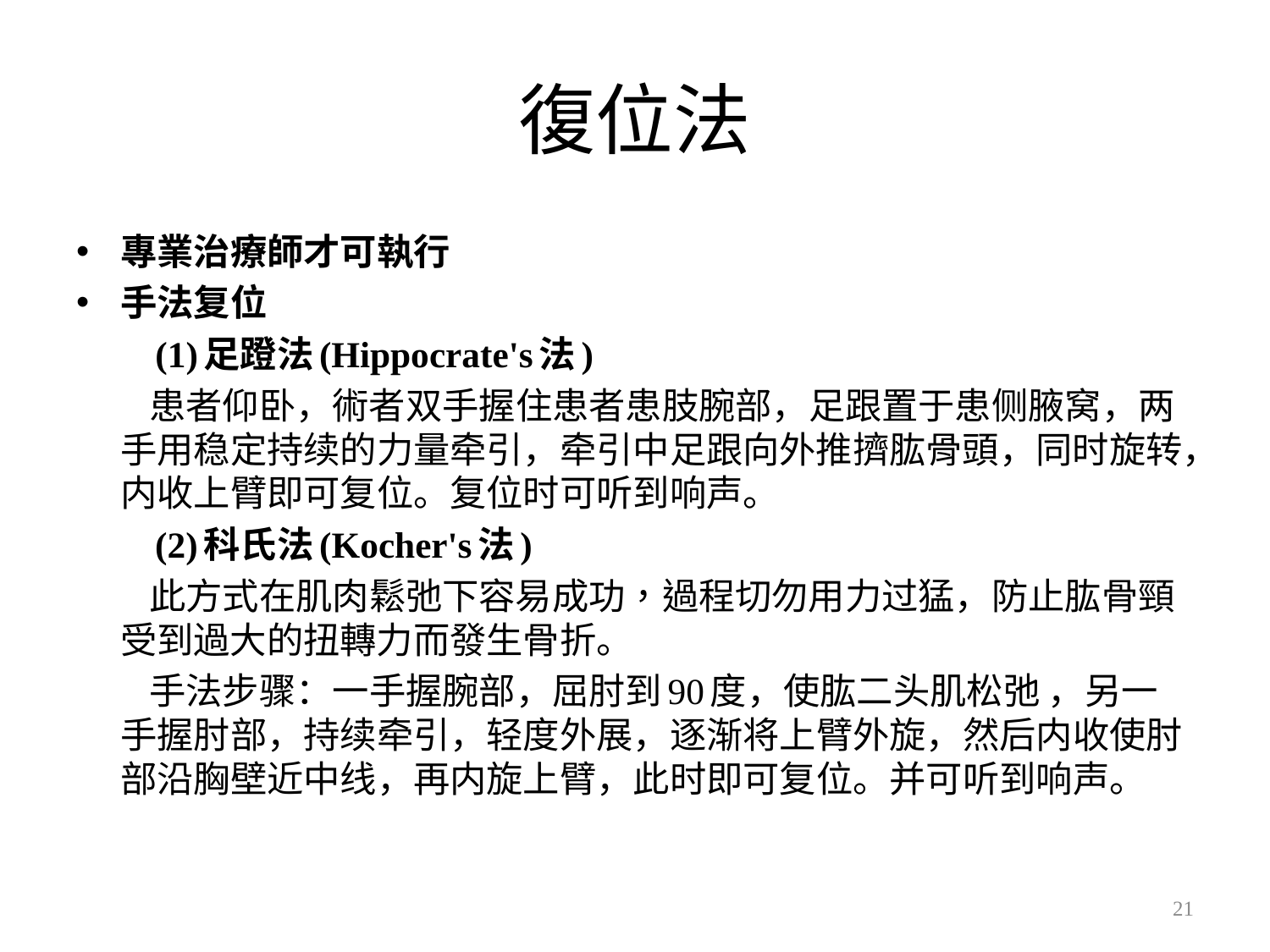

# 復位法
專業治療師才可執行
手法复位
　　(1)足蹬法(Hippocrate's法)
　　患者仰卧，術者双手握住患者患肢腕部，足跟置于患侧腋窝，两手用稳定持续的力量牵引，牵引中足跟向外推擠肱骨頭，同时旋转，内收上臂即可复位。复位时可听到响声。
　　(2)科氏法(Kocher's法)
　　此方式在肌肉鬆弛下容易成功，過程切勿用力过猛，防止肱骨頸受到過大的扭轉力而發生骨折。
　　手法步骤：一手握腕部，屈肘到90度，使肱二头肌松弛 ，另一手握肘部，持续牵引，轻度外展，逐渐将上臂外旋，然后内收使肘部沿胸壁近中线，再内旋上臂，此时即可复位。并可听到响声。

21